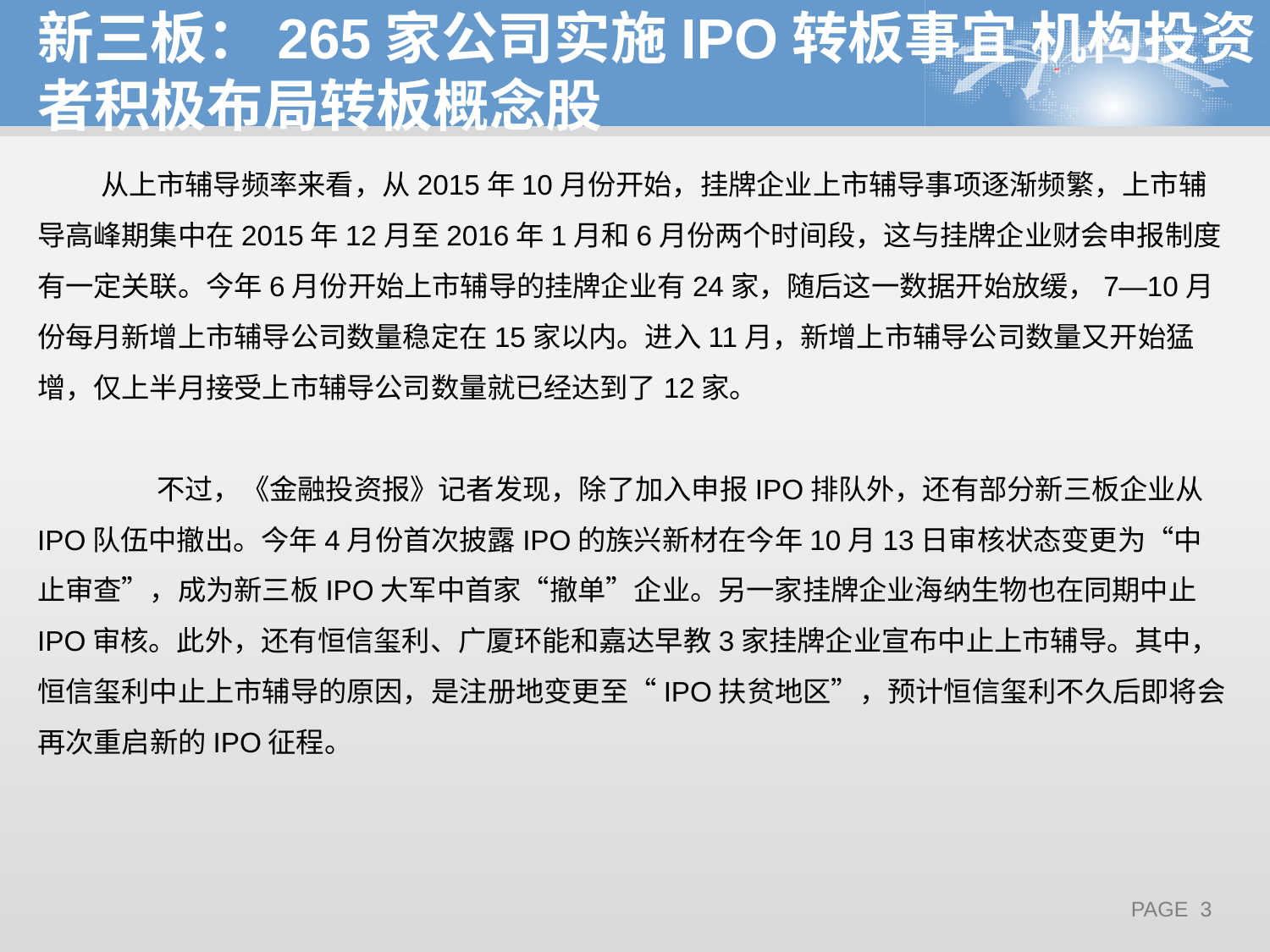

新三板：265家公司实施IPO转板事宜 机构投资者积极布局转板概念股
从上市辅导频率来看，从2015年10月份开始，挂牌企业上市辅导事项逐渐频繁，上市辅导高峰期集中在2015年12月至2016年1月和6月份两个时间段，这与挂牌企业财会申报制度有一定关联。今年6月份开始上市辅导的挂牌企业有24家，随后这一数据开始放缓，7—10月份每月新增上市辅导公司数量稳定在15家以内。进入11月，新增上市辅导公司数量又开始猛增，仅上半月接受上市辅导公司数量就已经达到了12家。

　　不过，《金融投资报》记者发现，除了加入申报IPO排队外，还有部分新三板企业从IPO队伍中撤出。今年4月份首次披露IPO的族兴新材在今年10月13日审核状态变更为“中止审查”，成为新三板IPO大军中首家“撤单”企业。另一家挂牌企业海纳生物也在同期中止IPO审核。此外，还有恒信玺利、广厦环能和嘉达早教3家挂牌企业宣布中止上市辅导。其中，恒信玺利中止上市辅导的原因，是注册地变更至“IPO扶贫地区”，预计恒信玺利不久后即将会再次重启新的IPO征程。